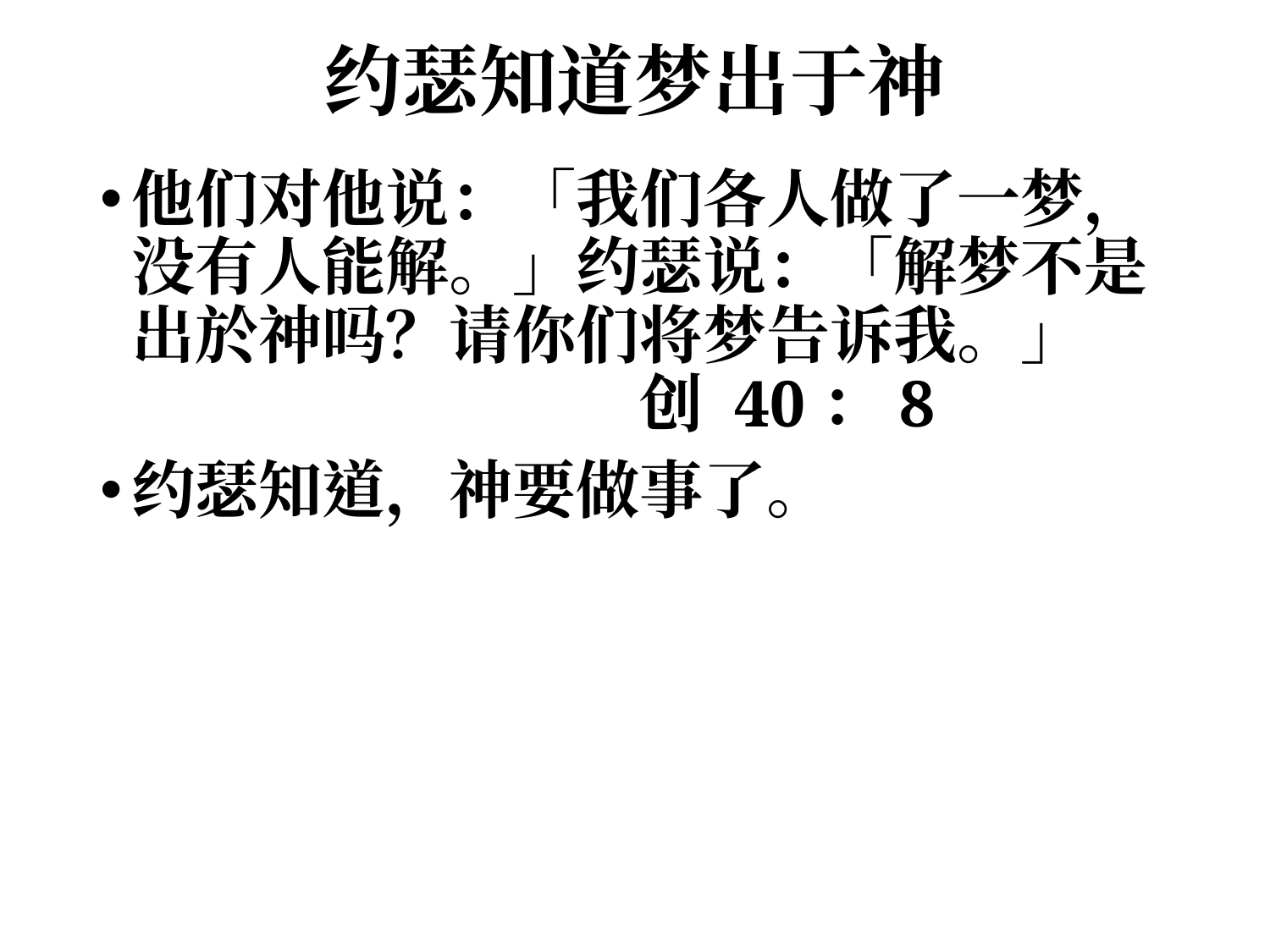

# 约瑟知道梦出于神
他们对他说：「我们各人做了一梦，没有人能解。」约瑟说：「解梦不是出於神吗？请你们将梦告诉我。」					创 40：8
约瑟知道，神要做事了。